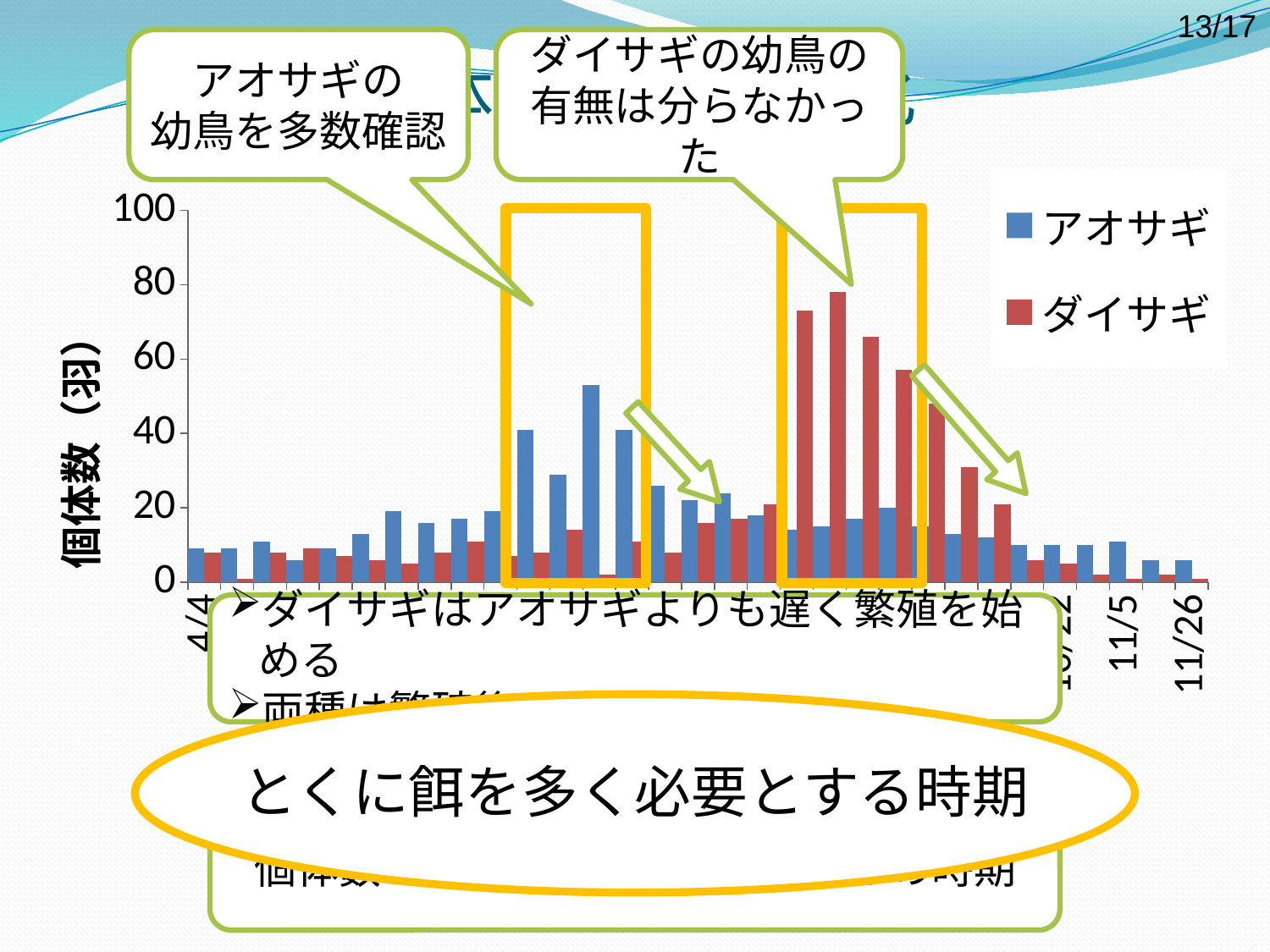

13/17
# 個体数の季節変化
アオサギの
幼鳥を多数確認
ダイサギの幼鳥の有無は分らなかった

### Chart

| Category | アオサギ | ダイサギ |
|---|---|---|
| 4/4 | 9.0 | 8.0 |
| 4/11 | 9.0 | 1.0 |
| 4/18 | 11.0 | 8.0 |
| 4/25 | 6.0 | 9.0 |
| 5/2 | 9.0 | 7.0 |
| 5/7 | 13.0 | 6.0 |
| 5/14 | 19.0 | 5.0 |
| 5/23 | 16.0 | 8.0 |
| 5/28 | 17.0 | 11.0 |
| 6/4 | 19.0 | 7.0 |
| 6/13 | 41.0 | 8.0 |
| 6/18 | 29.0 | 14.0 |
| 6/25 | 53.0 | 2.0 |
| 7/2 | 41.0 | 11.0 |
| 7/11 | 26.0 | 8.0 |
| 7/16 | 22.0 | 16.0 |
| 7/23 | 24.0 | 17.0 |
| 8/6 | 18.0 | 21.0 |
| 8/13 | 14.0 | 73.0 |
| 8/20 | 15.0 | 78.0 |
| 9/3 | 17.0 | 66.0 |
| 9/10 | 20.0 | 57.0 |
| 9/24 | 15.0 | 48.0 |
| 10/1 | 13.0 | 31.0 |
| 10/8 | 12.0 | 21.0 |
| 10/15 | 10.0 | 6.0 |
| 10/22 | 10.0 | 5.0 |
| 10/29 | 10.0 | 2.0 |
| 11/5 | 11.0 | 1.0 |
| 11/12 | 6.0 | 2.0 |
| 11/26 | 6.0 | 1.0 |

ダイサギはアオサギよりも遅く繁殖を始める
両種は繁殖後に分散する

とくに餌を多く必要とする時期

個体数の増加時期は幼鳥の巣立ちの時期